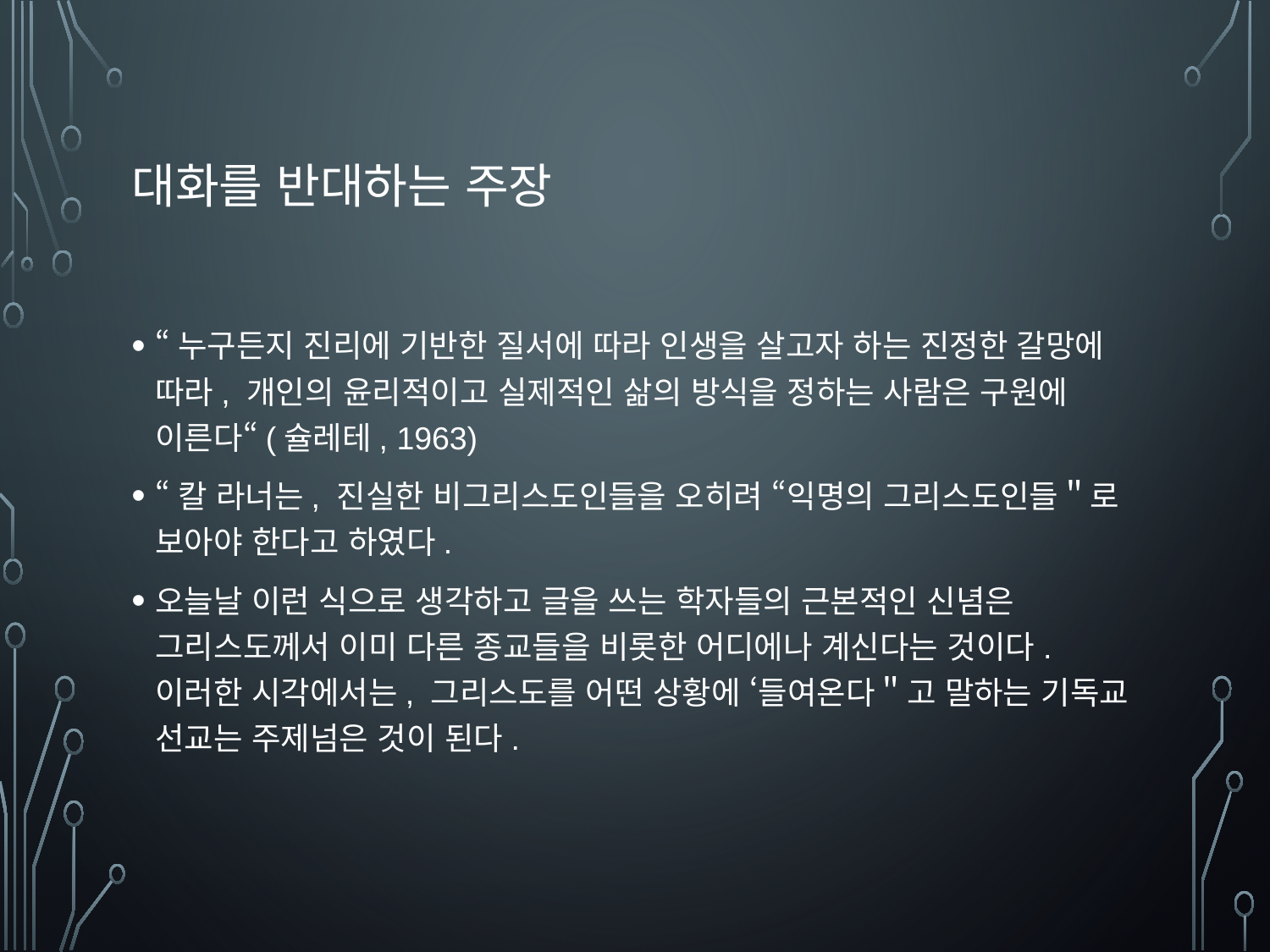

# 대화를 반대하는 주장
“누구든지 진리에 기반한 질서에 따라 인생을 살고자 하는 진정한 갈망에 따라, 개인의 윤리적이고 실제적인 삶의 방식을 정하는 사람은 구원에 이른다“(슐레테, 1963)
“칼 라너는, 진실한 비그리스도인들을 오히려 “익명의 그리스도인들＂로 보아야 한다고 하였다.
오늘날 이런 식으로 생각하고 글을 쓰는 학자들의 근본적인 신념은 그리스도께서 이미 다른 종교들을 비롯한 어디에나 계신다는 것이다. 이러한 시각에서는, 그리스도를 어떤 상황에 ‘들여온다＂고 말하는 기독교 선교는 주제넘은 것이 된다.